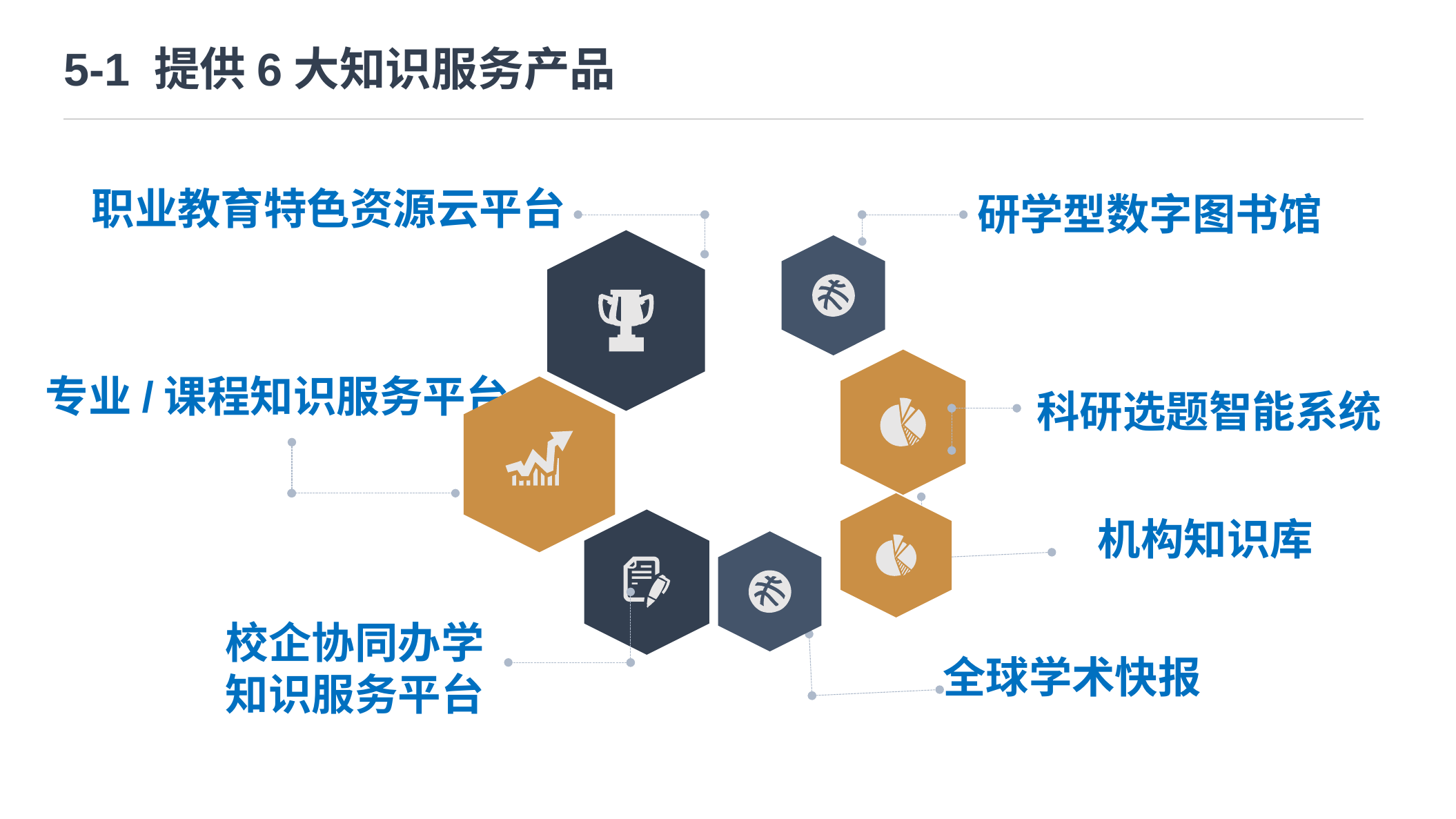

5-1 提供6大知识服务产品
职业教育特色资源云平台
研学型数字图书馆

专业/课程知识服务平台

科研选题智能系统

机构知识库

校企协同办学知识服务平台
全球学术快报